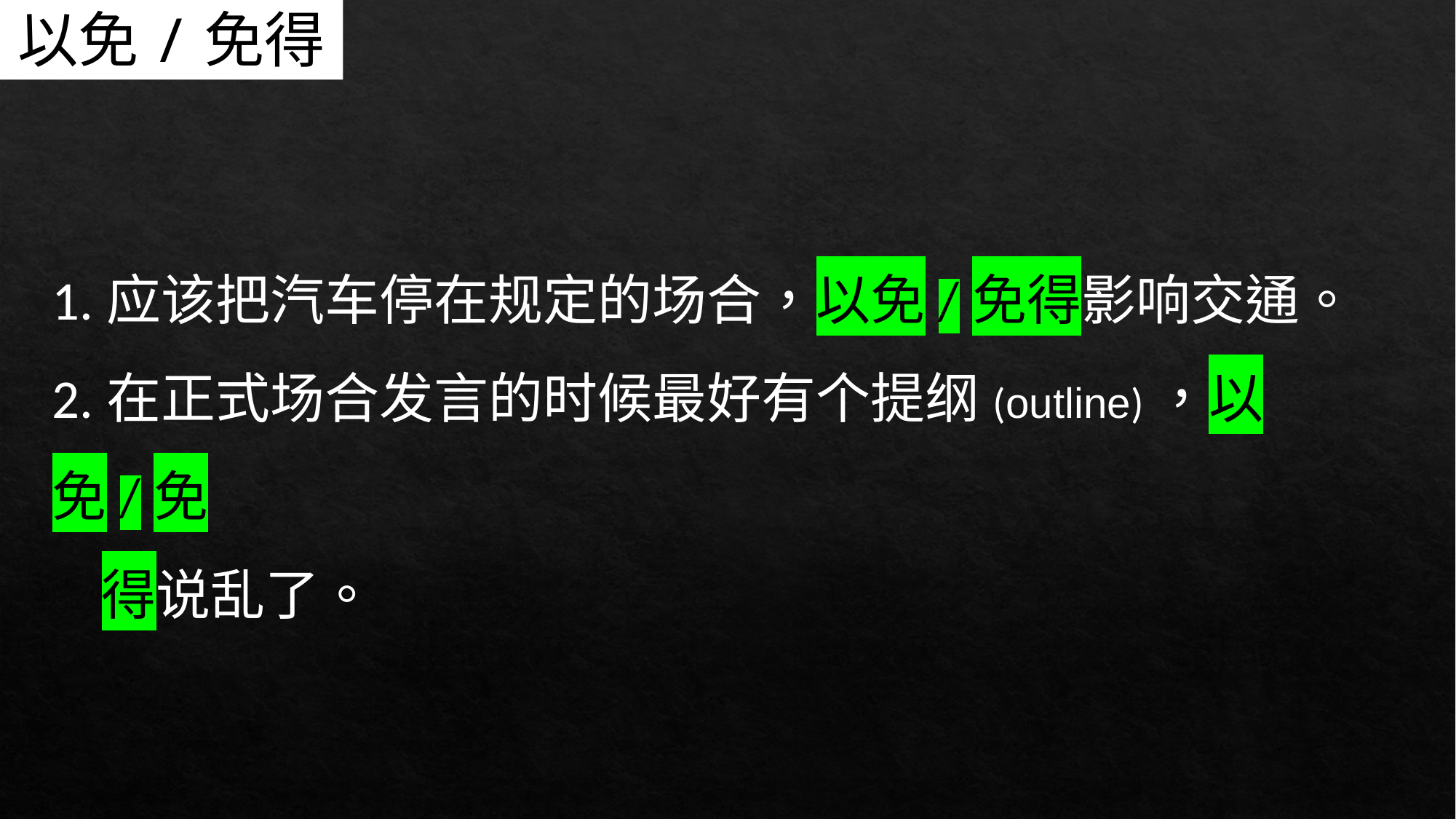

以免/免得
1.应该把汽车停在规定的场合，以免/免得影响交通。
2.在正式场合发言的时候最好有个提纲(outline)，以免/免
   得说乱了。